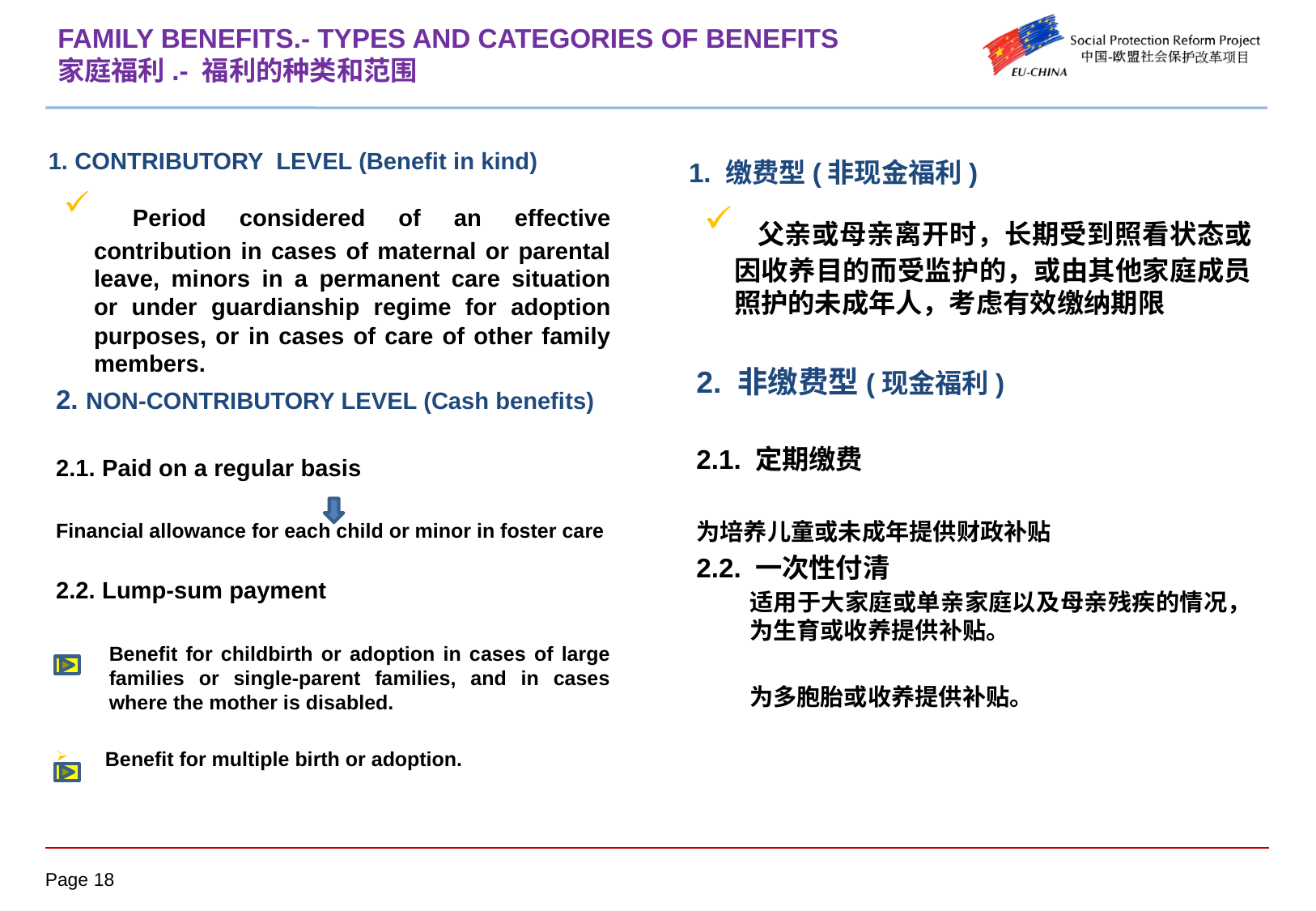

# FAMILY BENEFITS.- TYPES AND CATEGORIES OF BENEFITS 家庭福利.- 福利的种类和范围
1. CONTRIBUTORY  LEVEL (Benefit in kind)
 Period considered of an effective contribution in cases of maternal or parental leave, minors in a permanent care situation or under guardianship regime for adoption purposes, or in cases of care of other family members.
2. NON-CONTRIBUTORY LEVEL (Cash benefits)

2.1. Paid on a regular basis

Financial allowance for each child or minor in foster care

2.2. Lump-sum payment

Benefit for childbirth or adoption in cases of large families or single-parent families, and in cases where the mother is disabled.

  Benefit for multiple birth or adoption.

1. 缴费型(非现金福利)
 父亲或母亲离开时，长期受到照看状态或因收养目的而受监护的，或由其他家庭成员照护的未成年人，考虑有效缴纳期限

2. 非缴费型(现金福利)

2.1. 定期缴费

为培养儿童或未成年提供财政补贴
2.2. 一次性付清
适用于大家庭或单亲家庭以及母亲残疾的情况，为生育或收养提供补贴。

为多胞胎或收养提供补贴。